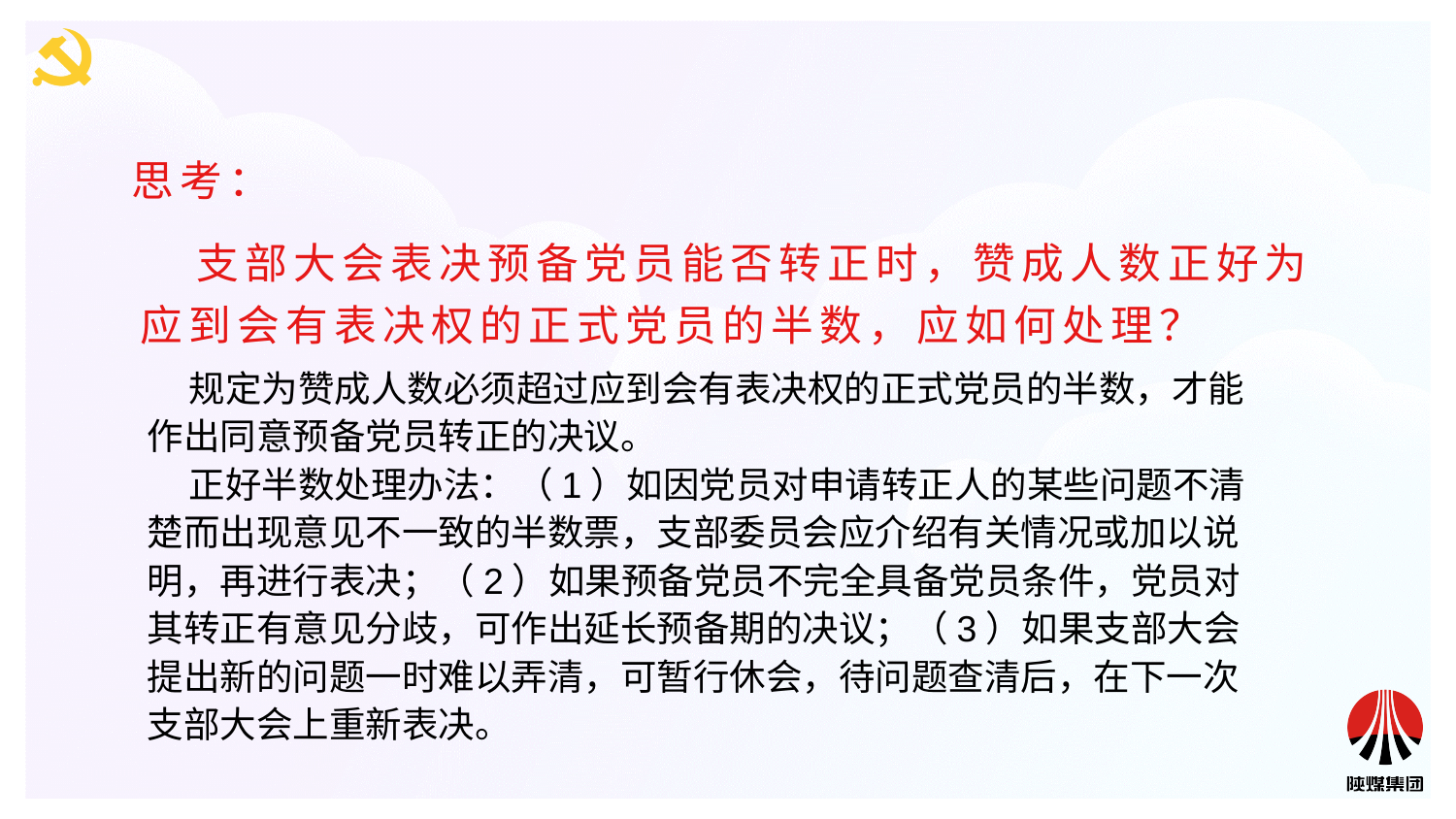

思考：
   支部大会表决预备党员能否转正时，赞成人数正好为应到会有表决权的正式党员的半数，应如何处理？
    规定为赞成人数必须超过应到会有表决权的正式党员的半数，才能作出同意预备党员转正的决议。
    正好半数处理办法：（1）如因党员对申请转正人的某些问题不清楚而出现意见不一致的半数票，支部委员会应介绍有关情况或加以说明，再进行表决；（2）如果预备党员不完全具备党员条件，党员对其转正有意见分歧，可作出延长预备期的决议；（3）如果支部大会提出新的问题一时难以弄清，可暂行休会，待问题查清后，在下一次支部大会上重新表决。